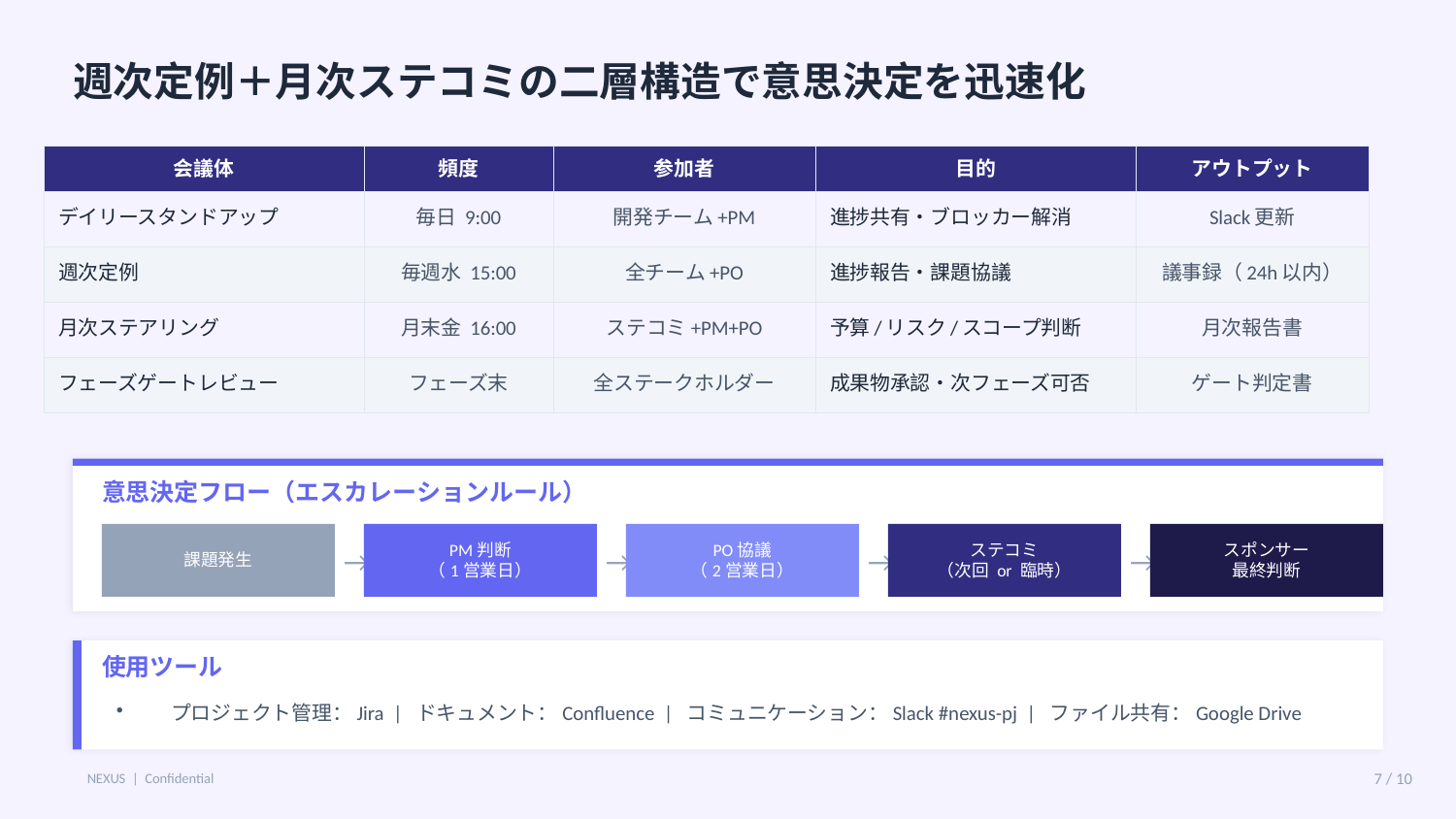

週次定例＋月次ステコミの二層構造で意思決定を迅速化
| 会議体 | 頻度 | 参加者 | 目的 | アウトプット |
| --- | --- | --- | --- | --- |
| デイリースタンドアップ | 毎日 9:00 | 開発チーム+PM | 進捗共有・ブロッカー解消 | Slack更新 |
| 週次定例 | 毎週水 15:00 | 全チーム+PO | 進捗報告・課題協議 | 議事録（24h以内） |
| 月次ステアリング | 月末金 16:00 | ステコミ+PM+PO | 予算/リスク/スコープ判断 | 月次報告書 |
| フェーズゲートレビュー | フェーズ末 | 全ステークホルダー | 成果物承認・次フェーズ可否 | ゲート判定書 |

意思決定フロー（エスカレーションルール）

課題発生
PM判断
（1営業日）
PO協議
（2営業日）
ステコミ
（次回 or 臨時）
スポンサー
最終判断
→
→
→
→

使用ツール
プロジェクト管理：Jira  |  ドキュメント：Confluence  |  コミュニケーション：Slack #nexus-pj  |  ファイル共有：Google Drive
NEXUS  |  Confidential
7 / 10